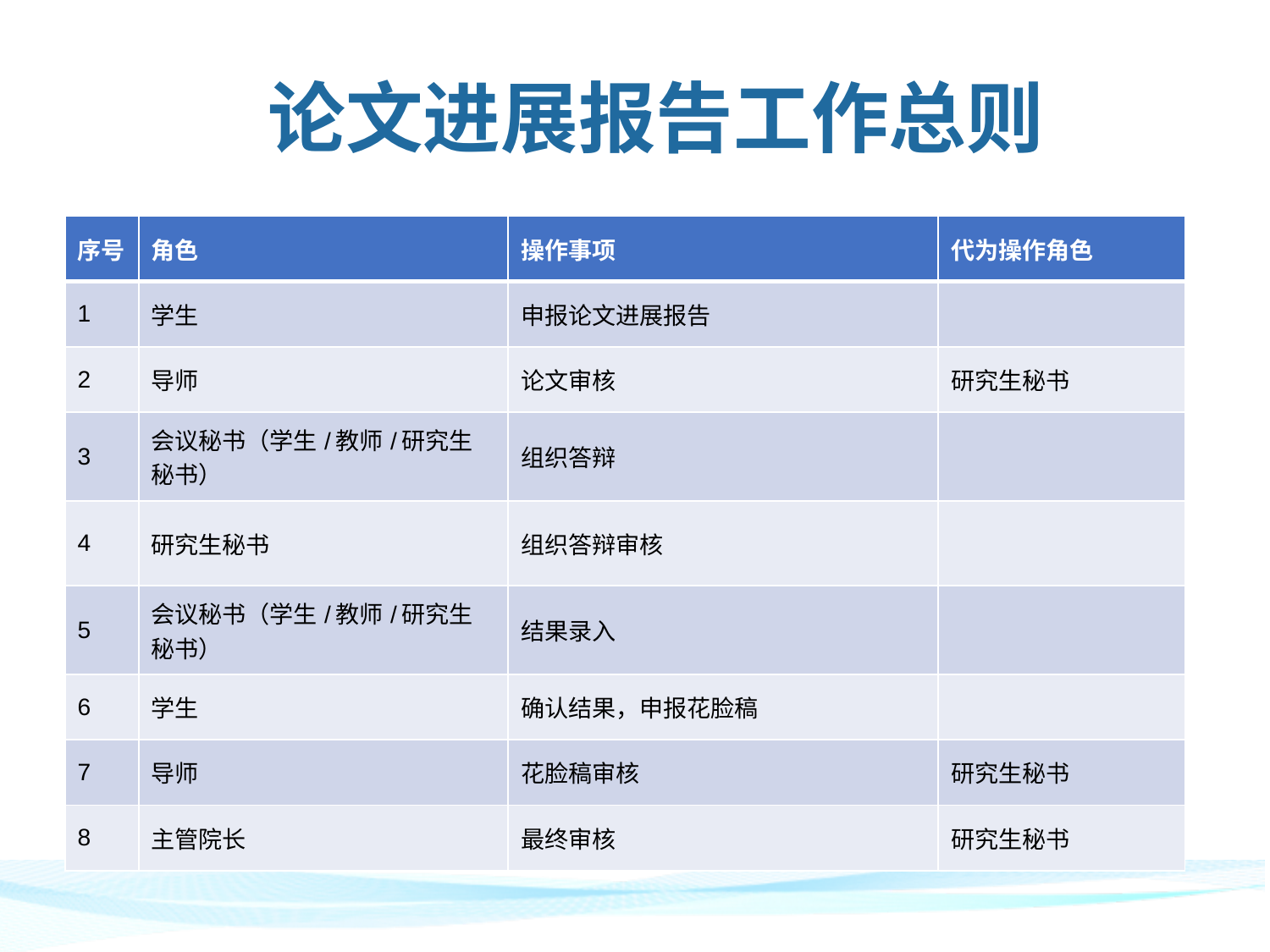

论文进展报告工作总则
| 序号 | 角色 | 操作事项 | 代为操作角色 |
| --- | --- | --- | --- |
| 1 | 学生 | 申报论文进展报告 |  |
| 2 | 导师 | 论文审核 | 研究生秘书 |
| 3 | 会议秘书（学生/教师/研究生秘书） | 组织答辩 |  |
| 4 | 研究生秘书 | 组织答辩审核 |  |
| 5 | 会议秘书（学生/教师/研究生秘书） | 结果录入 |  |
| 6 | 学生 | 确认结果，申报花脸稿 |  |
| 7 | 导师 | 花脸稿审核 | 研究生秘书 |
| 8 | 主管院长 | 最终审核 | 研究生秘书 |